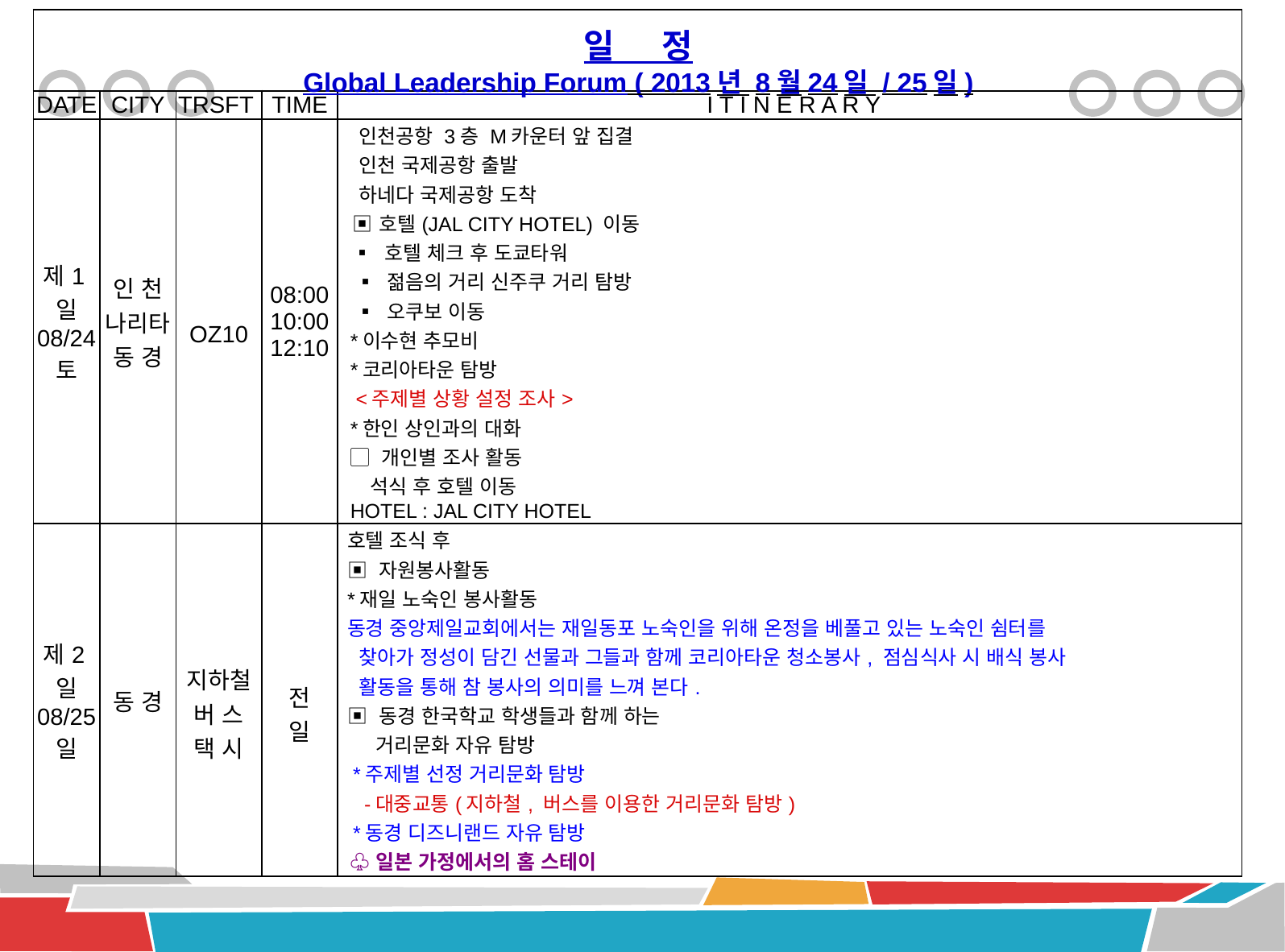

|  |  |  |  |  |
| --- | --- | --- | --- | --- |
| DATE | CITY | TRSFT | TIME | I T I N E R A R Y |
| 제1일 08/24 토 | 인 천 나리타 동 경 | OZ10 | 08:00 10:00 12:10 | 인천공항 3층 M카운터 앞 집결 인천 국제공항 출발 하네다 국제공항 도착 ▣호텔(JAL CITY HOTEL) 이동 ▪ 호텔 체크 후 도쿄타워 ▪ 젊음의 거리 신주쿠 거리 탐방 ▪ 오쿠보 이동 \*이수현 추모비 \*코리아타운 탐방 <주제별 상황 설정 조사> \*한인 상인과의 대화 ▢ 개인별 조사 활동 석식 후 호텔 이동 HOTEL : JAL CITY HOTEL |
| 제2일 08/25 일 | 동 경 | 지하철 버 스 택 시 | 전 일 | 호텔 조식 후 ▣ 자원봉사활동 \*재일 노숙인 봉사활동 동경 중앙제일교회에서는 재일동포 노숙인을 위해 온정을 베풀고 있는 노숙인 쉼터를 찾아가 정성이 담긴 선물과 그들과 함께 코리아타운 청소봉사, 점심식사 시 배식 봉사 활동을 통해 참 봉사의 의미를 느껴 본다. ▣ 동경 한국학교 학생들과 함께 하는 거리문화 자유 탐방 \*주제별 선정 거리문화 탐방 -대중교통(지하철, 버스를 이용한 거리문화 탐방) \*동경 디즈니랜드 자유 탐방 ♧일본 가정에서의 홈 스테이 |
일     정
Global Leadership Forum ( 2013년 8월24일 / 25일)